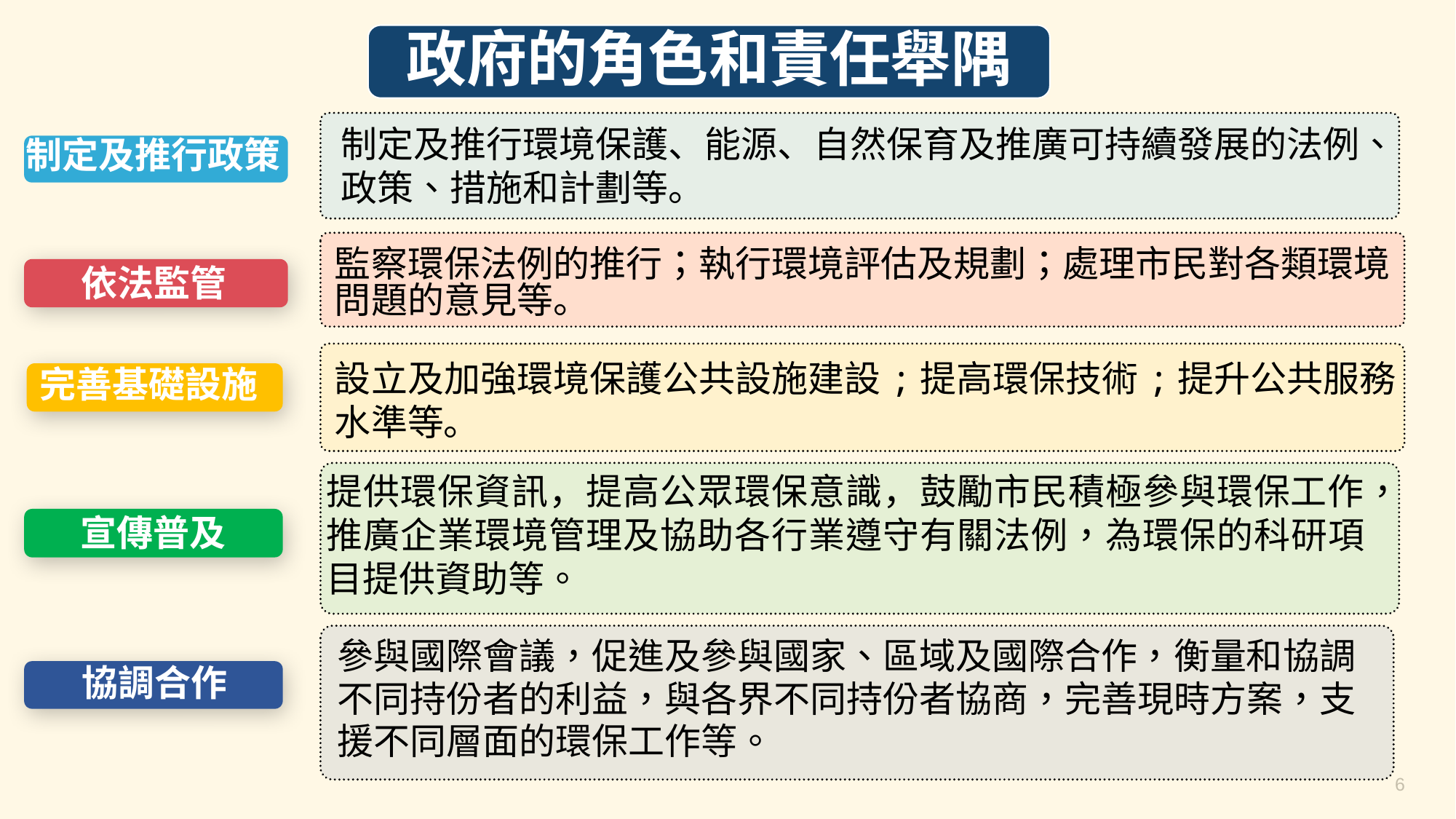

政府的角色和責任舉隅

制定及推行環境保護、能源、自然保育及推廣可持續發展的法例、政策、措施和計劃等。

制定及推行政策

監察環保法例的推行；執行環境評估及規劃；處理市民對各類環境問題的意見等。

依法監管

設立及加強環境保護公共設施建設;提高環保技術;提升公共服務水準等。
完善基礎設施

提供環保資訊，提高公眾環保意識，鼓勵市民積極參與環保工作，推廣企業環境管理及協助各行業遵守有關法例，為環保的科研項目提供資助等。

宣傳普及

參與國際會議，促進及參與國家、區域及國際合作，衡量和協調不同持份者的利益，與各界不同持份者協商，完善現時方案，支援不同層面的環保工作等。

協調合作